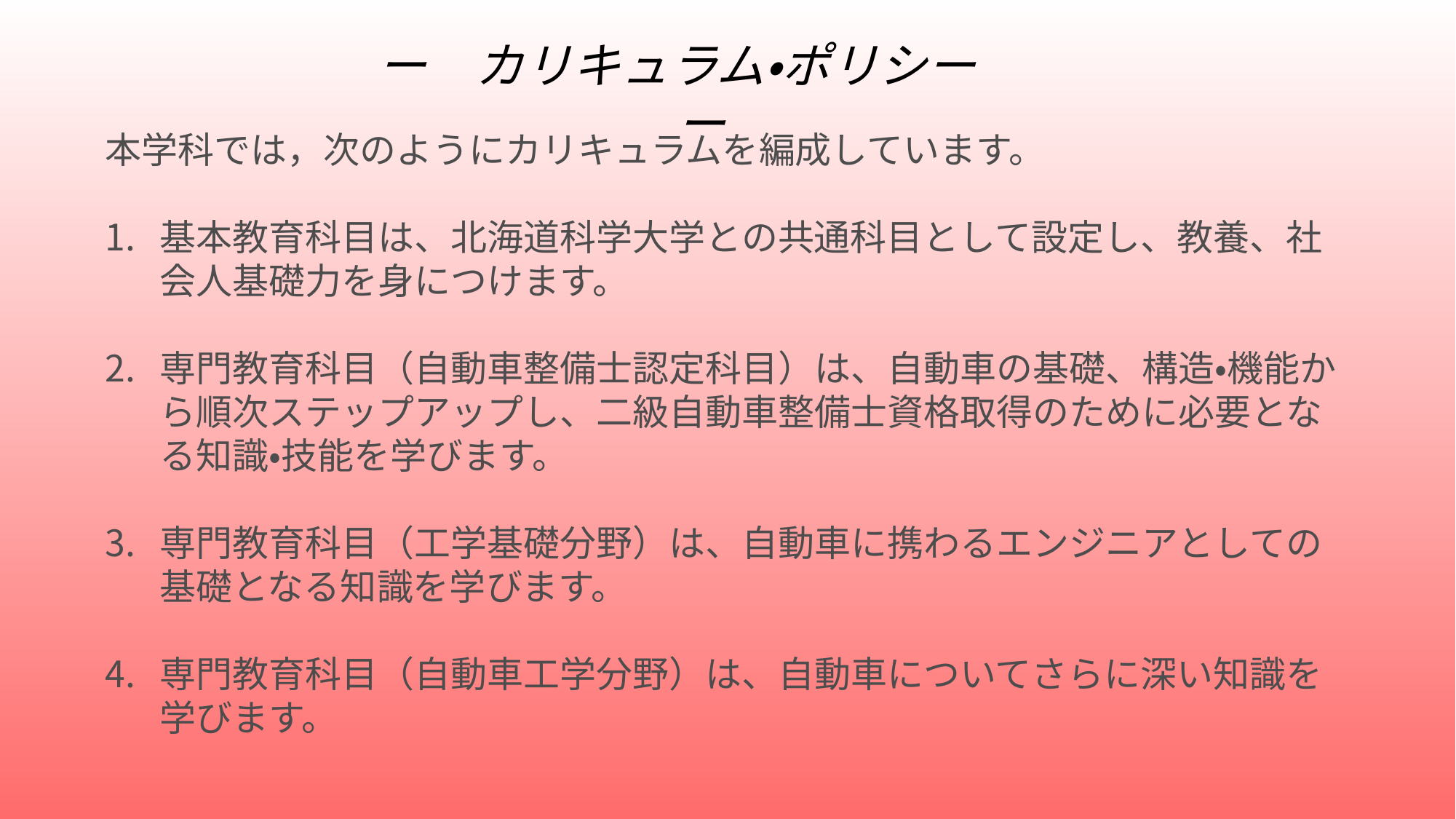

ー　カリキュラム・ポリシー　ー
本学科では，次のようにカリキュラムを編成しています。

基本教育科目は、北海道科学大学との共通科目として設定し、教養、社会人基礎力を身につけます。

専門教育科目（自動車整備士認定科目）は、自動車の基礎、構造・機能から順次ステップアップし、二級自動車整備士資格取得のために必要となる知識・技能を学びます。

専門教育科目（工学基礎分野）は、自動車に携わるエンジニアとしての基礎となる知識を学びます。

専門教育科目（自動車工学分野）は、自動車についてさらに深い知識を学びます。